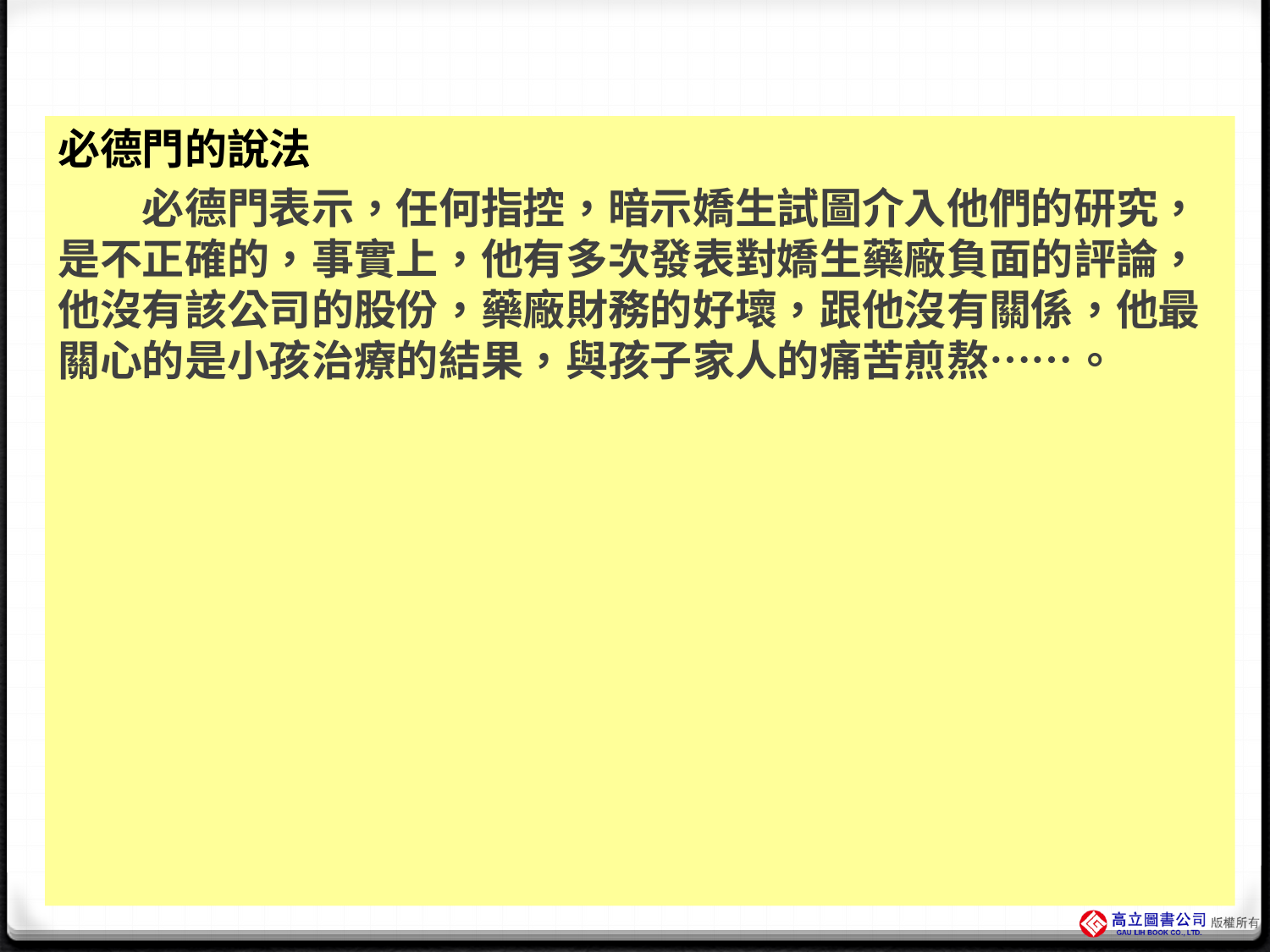

#
必德門的說法
　　必德門表示，任何指控，暗示嬌生試圖介入他們的研究，是不正確的，事實上，他有多次發表對嬌生藥廠負面的評論，他沒有該公司的股份，藥廠財務的好壞，跟他沒有關係，他最關心的是小孩治療的結果，與孩子家人的痛苦煎熬⋯⋯。